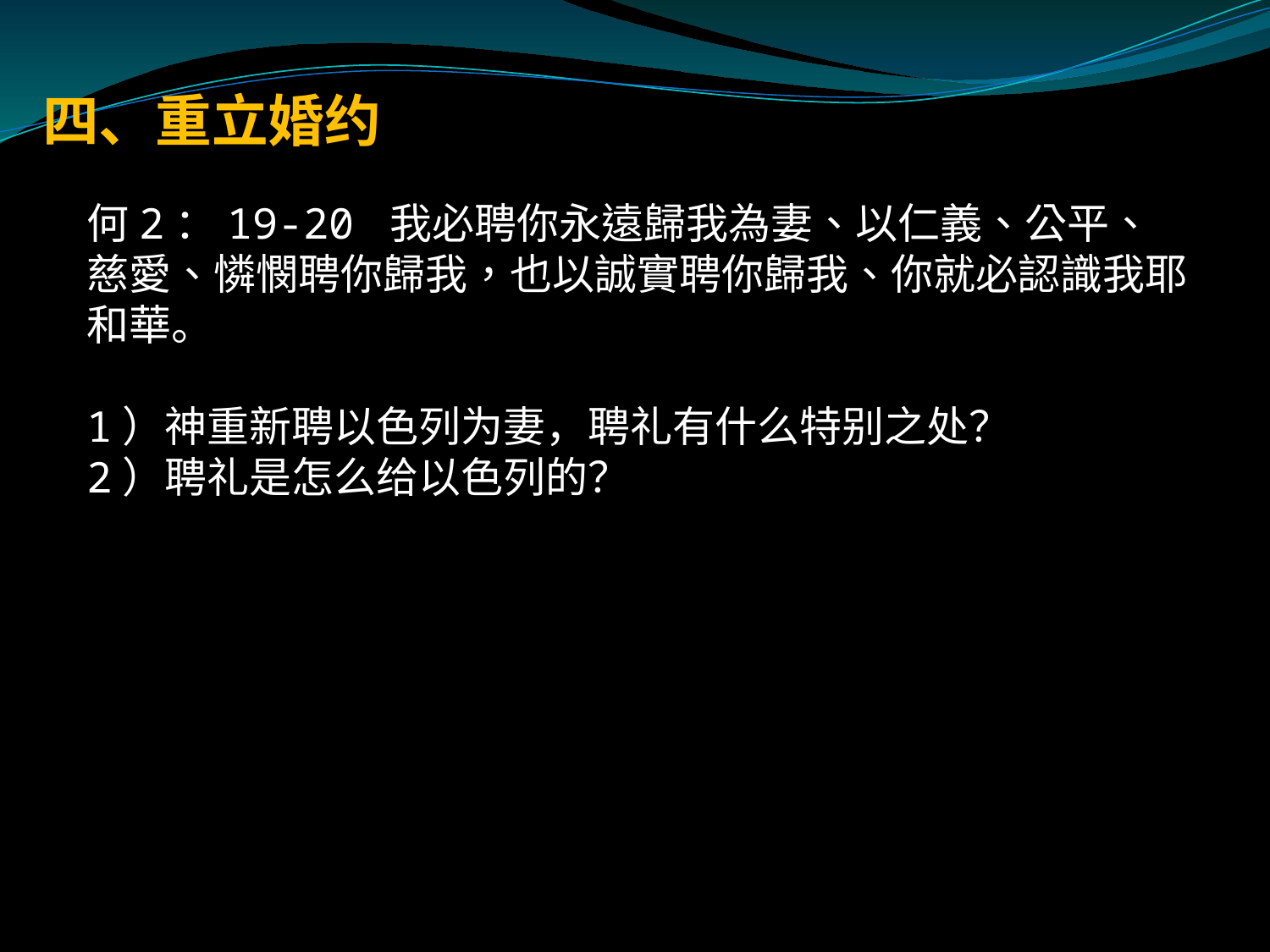

# 四、重立婚约
何2：19-20 我必聘你永遠歸我為妻、以仁義、公平、慈愛、憐憫聘你歸我，也以誠實聘你歸我、你就必認識我耶和華。

1）神重新聘以色列为妻，聘礼有什么特别之处？
2）聘礼是怎么给以色列的？